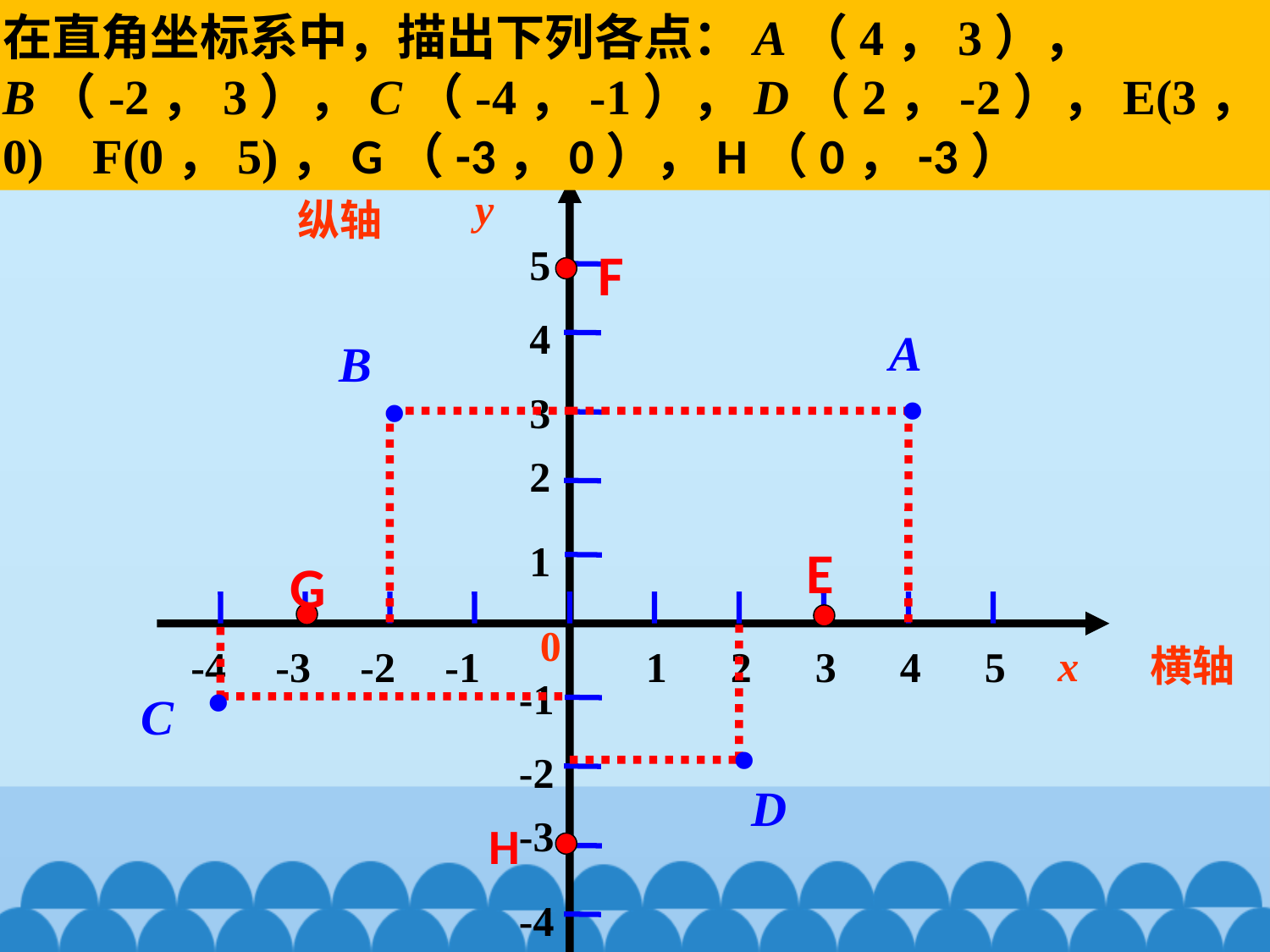

在直角坐标系中，描出下列各点：A（4，3），
B（-2，3），C（-4，-1），D（2，-2），E(3，0)    F(0，5)，G（-3，0），H（0，-3）
y
纵轴

5

4
3

2
1

-1

-2
-3

-4

-4
-3
-2
-1
1
2
3
4
5
0
F

A
·
B
·

E
G

·
C
x
横轴
·
D

H